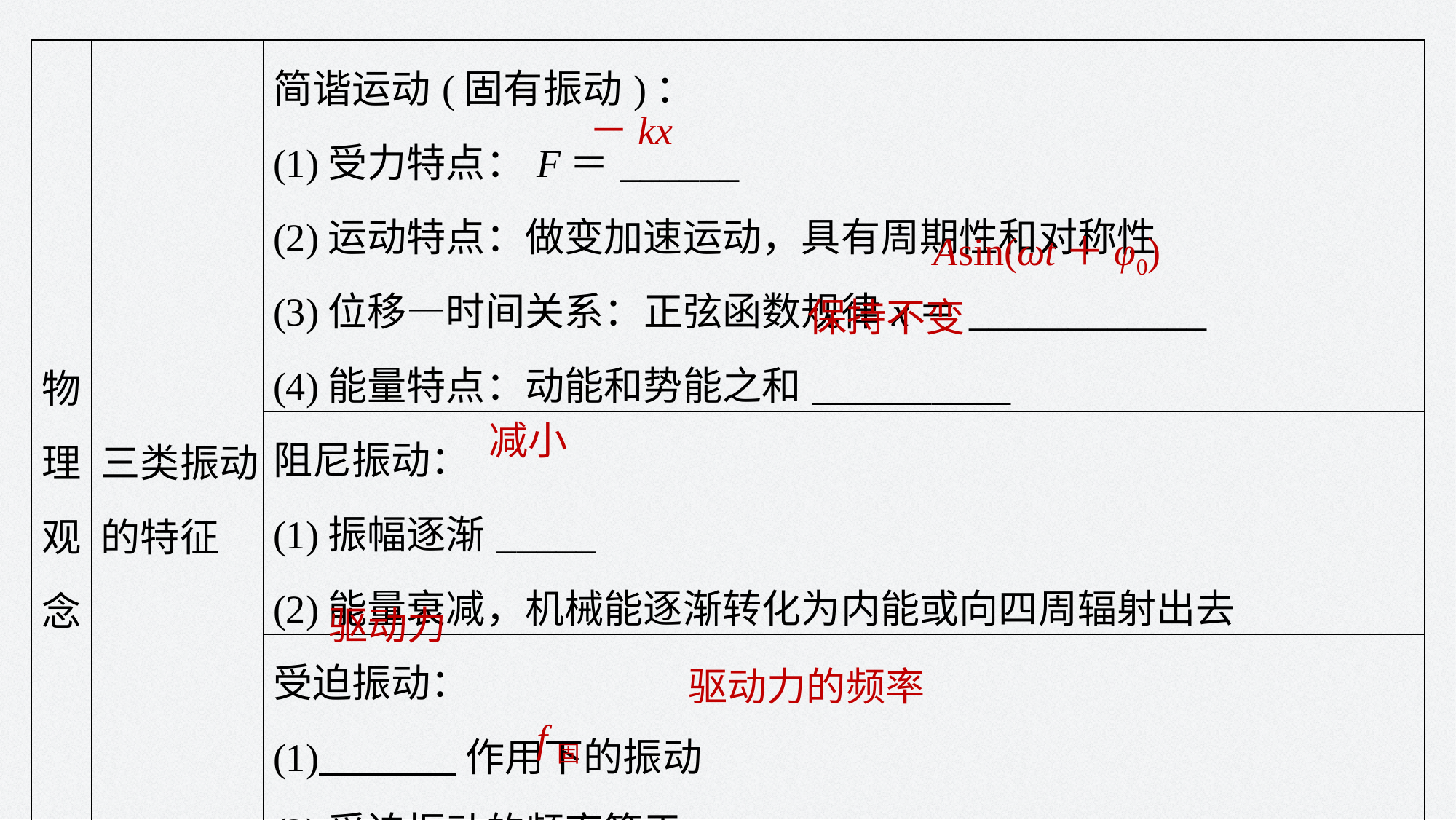

| 物理观念 | 三类振动的特征 | 简谐运动(固有振动)： (1)受力特点：F＝\_\_\_\_\_\_ (2)运动特点：做变加速运动，具有周期性和对称性 (3)位移—时间关系：正弦函数规律x＝\_\_\_\_\_\_\_\_\_\_\_\_ (4)能量特点：动能和势能之和\_\_\_\_\_\_\_\_\_\_ |
| --- | --- | --- |
|  |  | 阻尼振动： (1)振幅逐渐\_\_\_\_\_ (2)能量衰减，机械能逐渐转化为内能或向四周辐射出去 |
|  |  | 受迫振动： (1) 作用下的振动 (2)受迫振动的频率等于\_\_\_\_\_\_\_\_\_\_\_\_\_\_ (3)共振：f驱＝ ，受迫振动的振幅最大 |
－kx
Asin(ωt＋φ0)
保持不变
减小
驱动力
驱动力的频率
f固